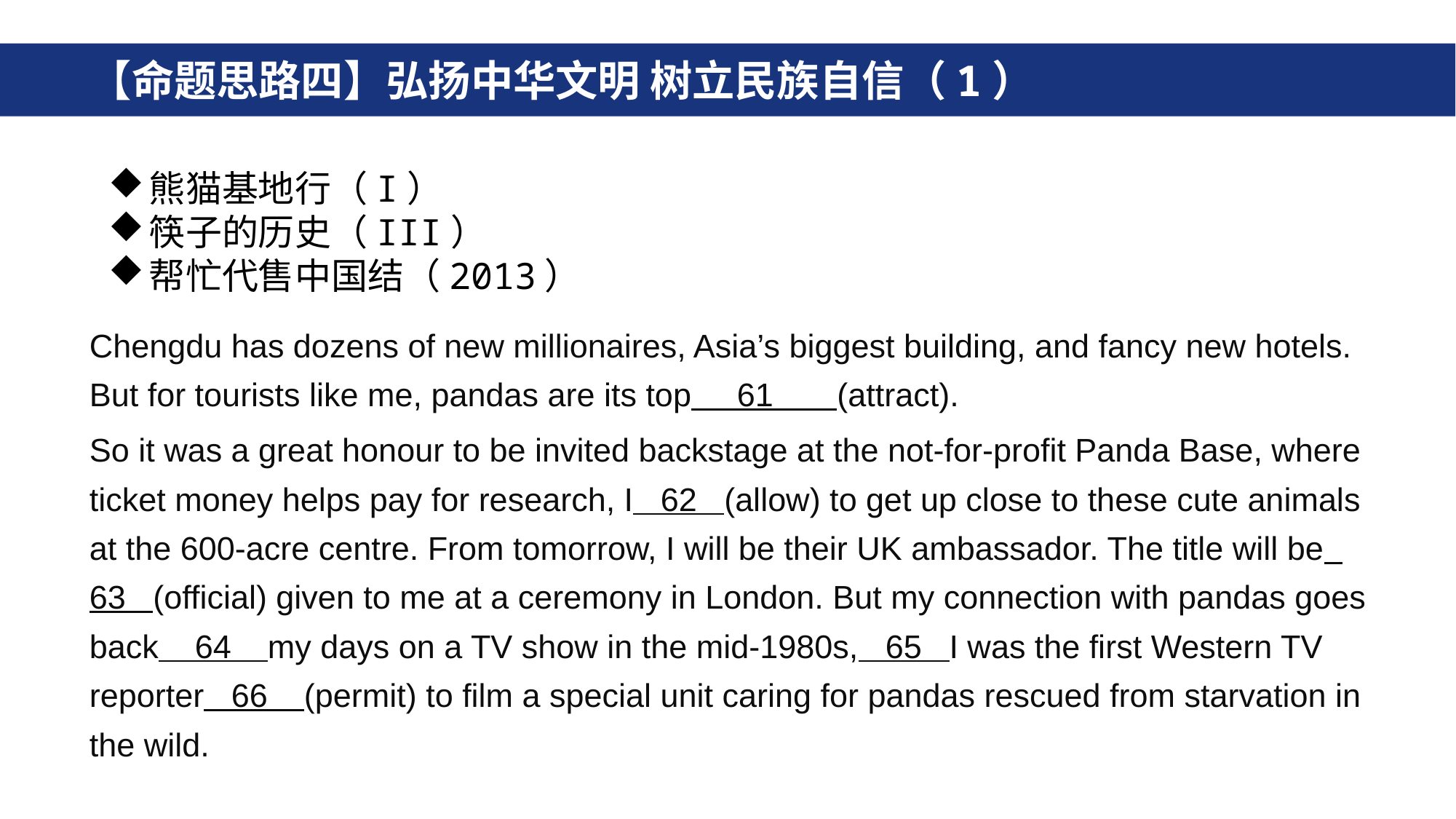

# 【命题思路四】弘扬中华文明 树立民族自信（1）

Chengdu has dozens of new millionaires, Asia’s biggest building, and fancy new hotels. But for tourists like me, pandas are its top     61       (attract).
So it was a great honour to be invited backstage at the not-for-profit Panda Base, where ticket money helps pay for research, I   62   (allow) to get up close to these cute animals at the 600-acre centre. From tomorrow, I will be their UK ambassador. The title will be   63   (official) given to me at a ceremony in London. But my connection with pandas goes back    64    my days on a TV show in the mid-1980s,   65   I was the first Western TV reporter   66    (permit) to film a special unit caring for pandas rescued from starvation in the wild.
熊猫基地行（I）
筷子的历史（III）
帮忙代售中国结（2013）